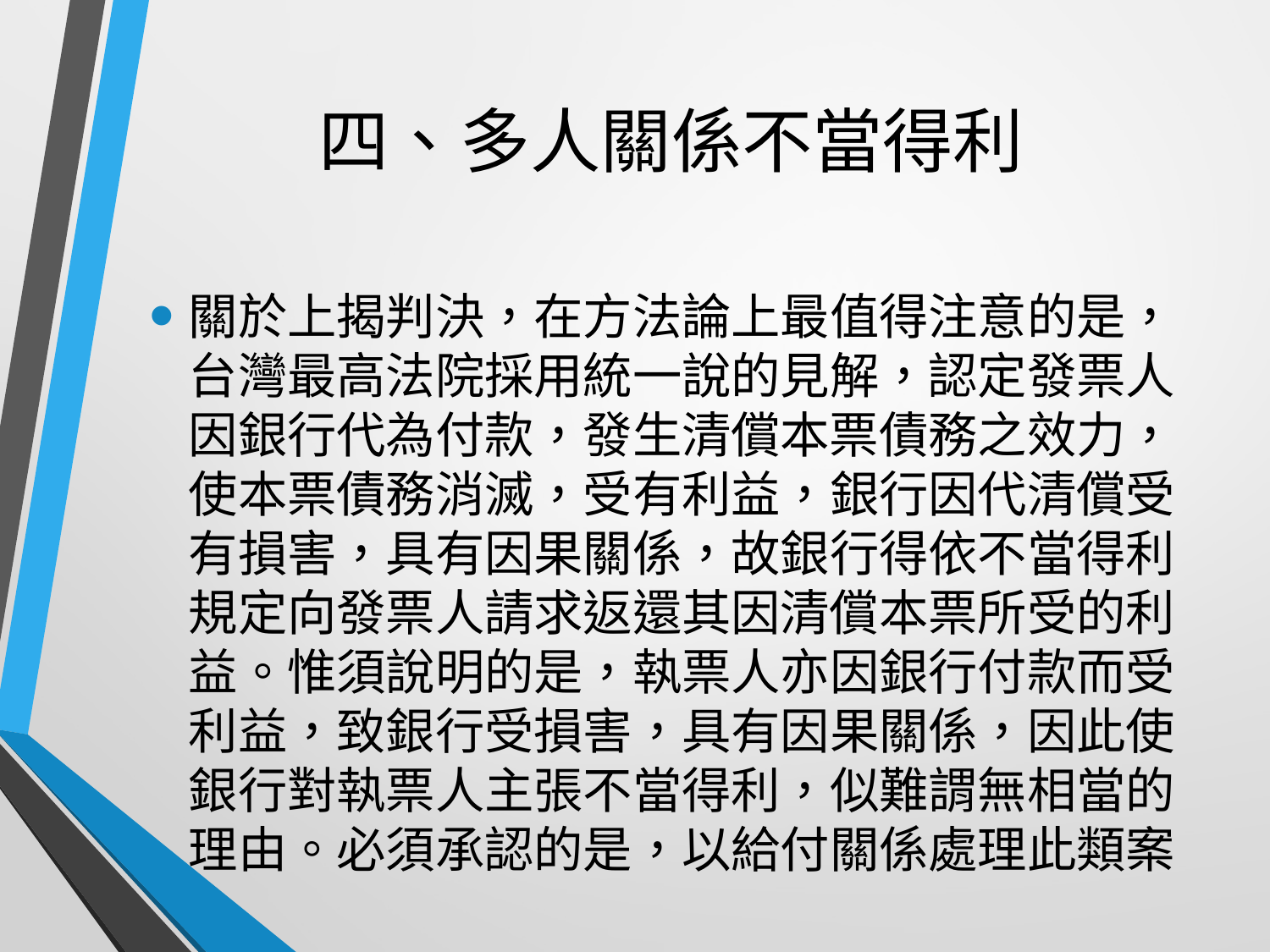

# 四、多人關係不當得利
關於上揭判決，在方法論上最值得注意的是，台灣最高法院採用統一說的見解，認定發票人因銀行代為付款，發生清償本票債務之效力，使本票債務消滅，受有利益，銀行因代清償受有損害，具有因果關係，故銀行得依不當得利規定向發票人請求返還其因清償本票所受的利益。惟須說明的是，執票人亦因銀行付款而受利益，致銀行受損害，具有因果關係，因此使銀行對執票人主張不當得利，似難謂無相當的理由。必須承認的是，以給付關係處理此類案